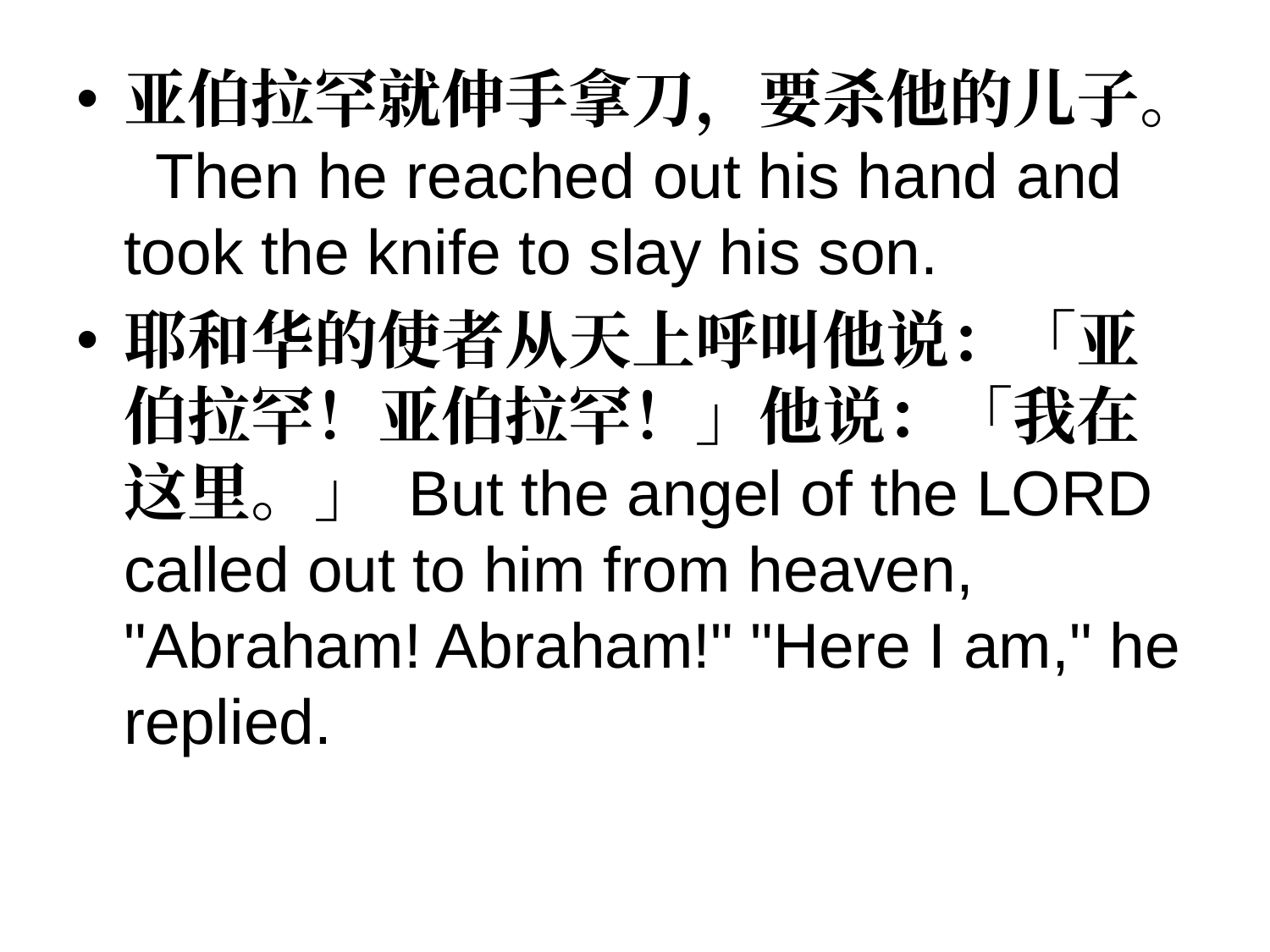

亚伯拉罕就伸手拿刀，要杀他的儿子。 Then he reached out his hand and took the knife to slay his son.
耶和华的使者从天上呼叫他说：「亚伯拉罕！亚伯拉罕！」他说：「我在这里。」 But the angel of the LORD called out to him from heaven, "Abraham! Abraham!" "Here I am," he replied.